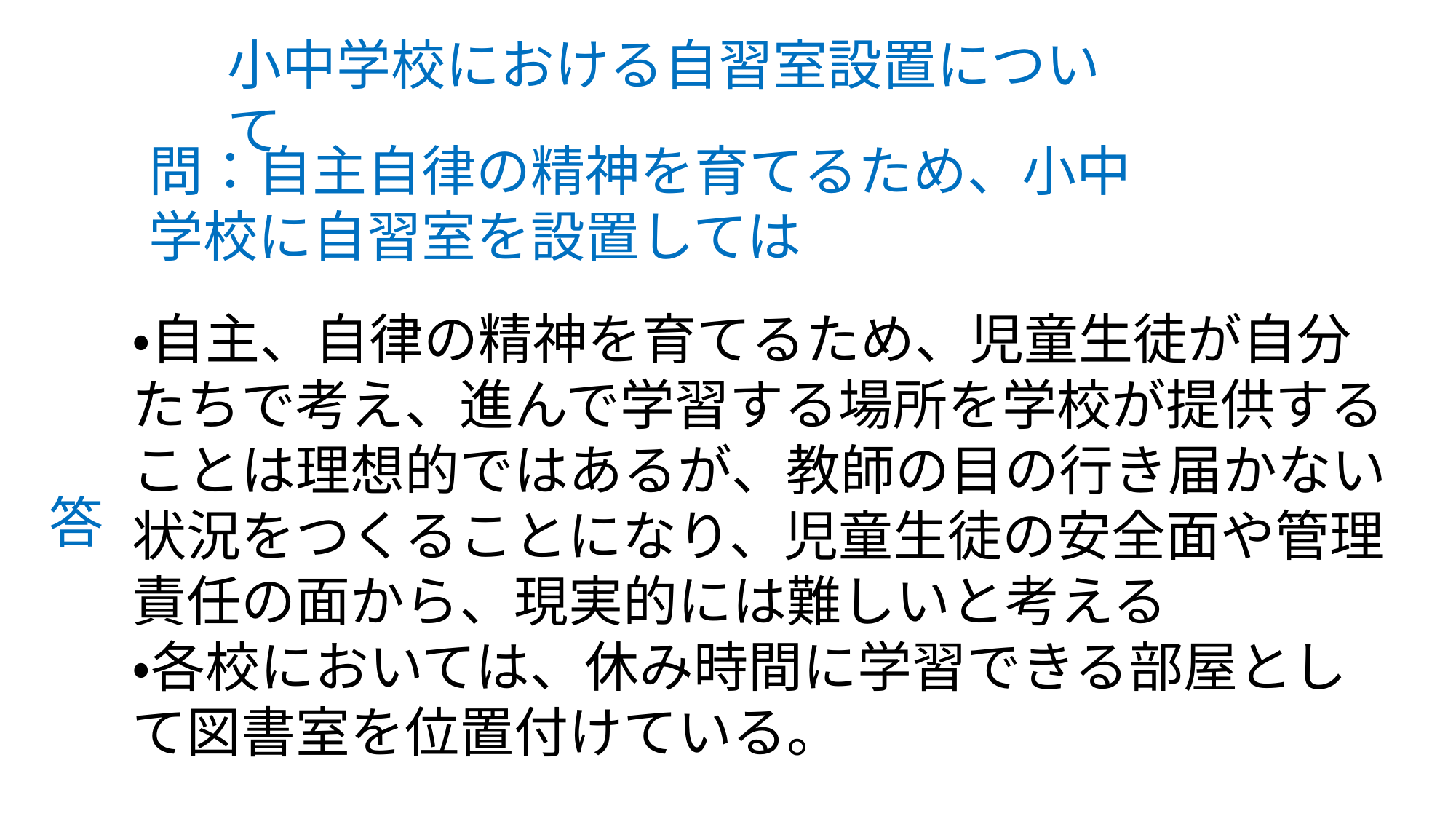

小中学校における自習室設置について
問：自主自律の精神を育てるため、小中学校に自習室を設置しては
・自主、自律の精神を育てるため、児童生徒が自分たちで考え、進んで学習する場所を学校が提供することは理想的ではあるが、教師の目の行き届かない状況をつくることになり、児童生徒の安全面や管理責任の面から、現実的には難しいと考える
・各校においては、休み時間に学習できる部屋として図書室を位置付けている。
答